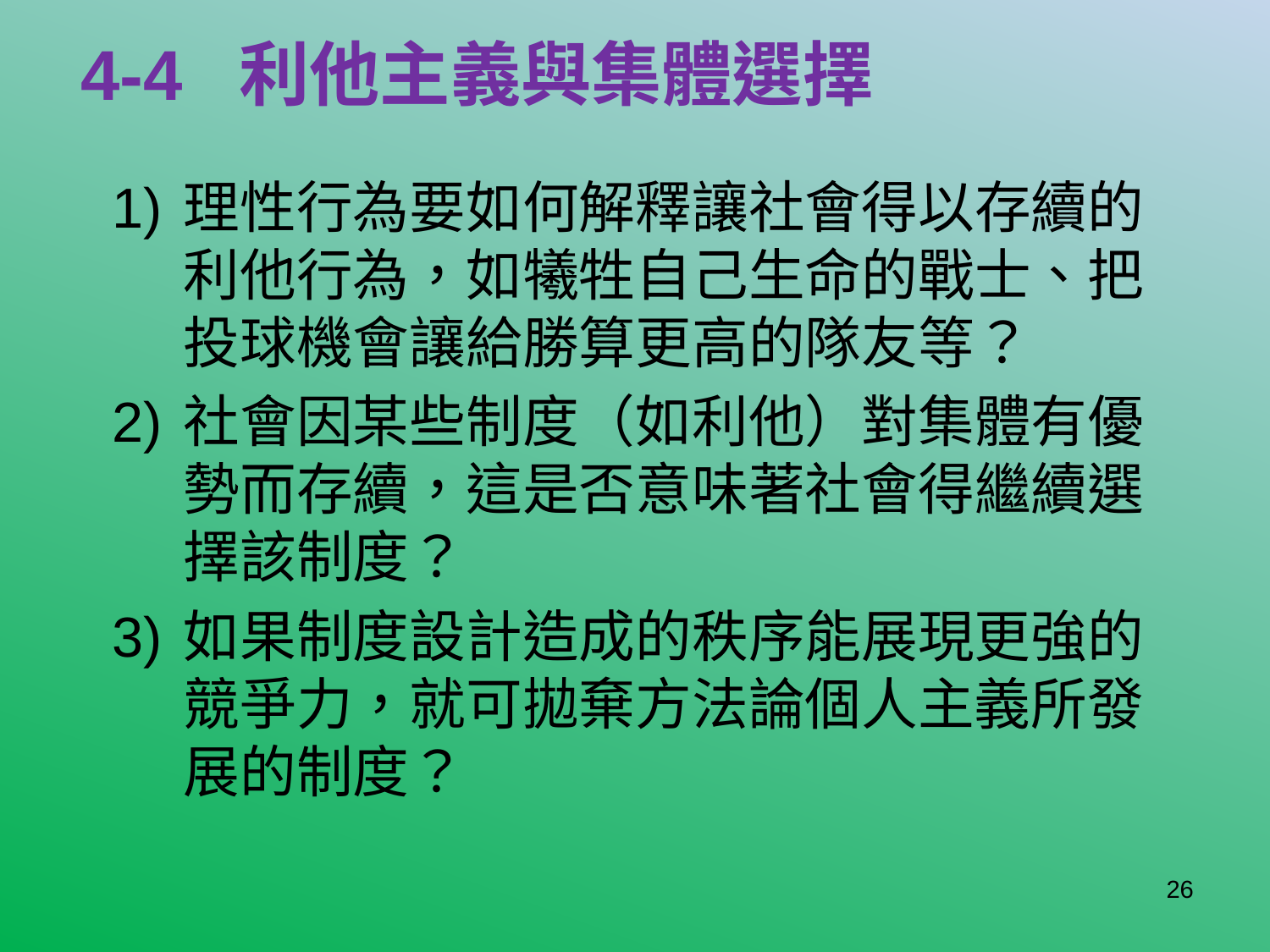

# 4-4  利他主義與集體選擇
理性行為要如何解釋讓社會得以存續的利他行為，如犧牲自己生命的戰士、把投球機會讓給勝算更高的隊友等？
社會因某些制度（如利他）對集體有優勢而存續，這是否意味著社會得繼續選擇該制度？
如果制度設計造成的秩序能展現更強的競爭力，就可拋棄方法論個人主義所發展的制度？

26